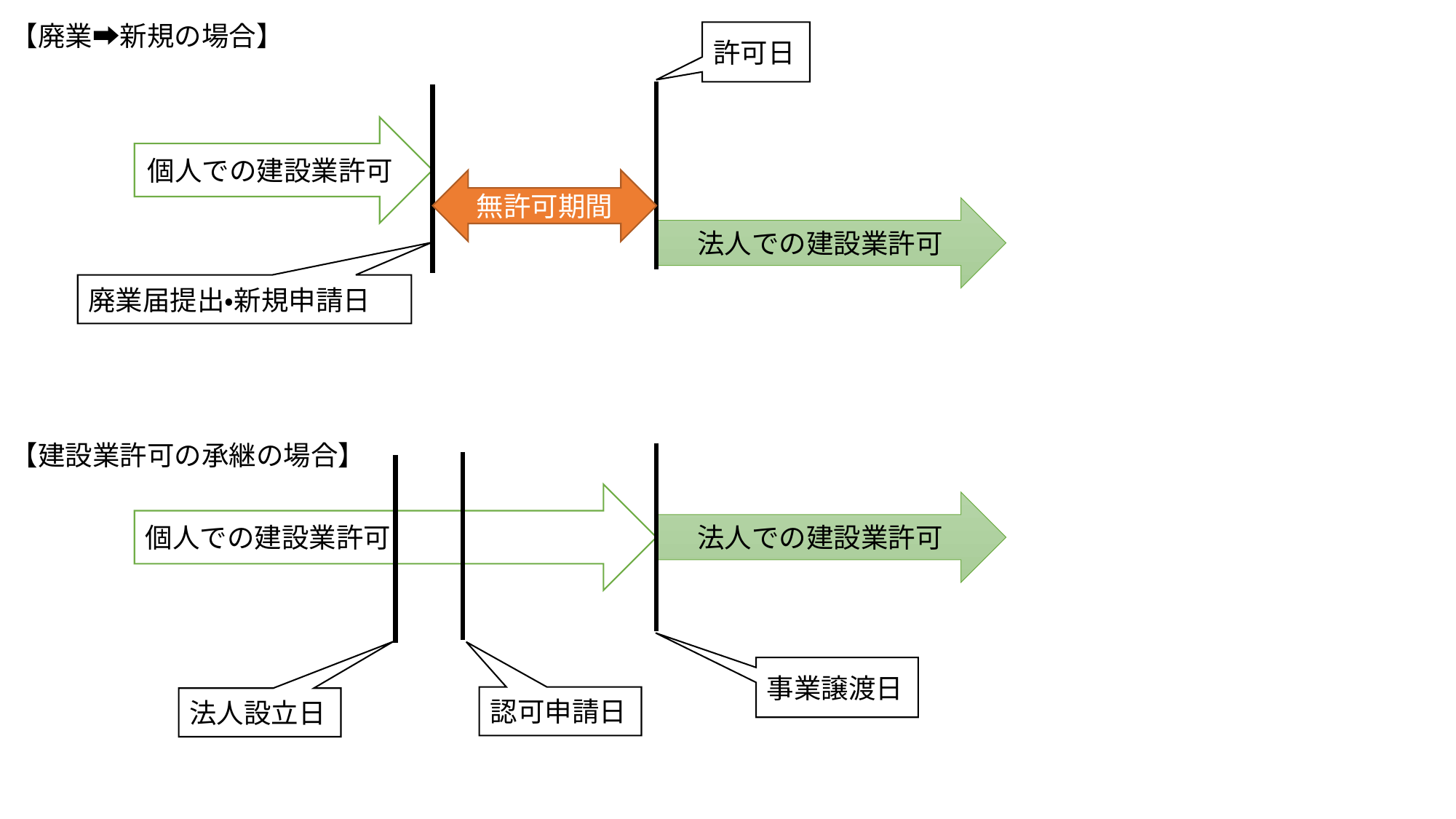

【廃業➡新規の場合】
許可日
個人での建設業許可
無許可期間
法人での建設業許可
廃業届提出・新規申請日
【建設業許可の承継の場合】
個人での建設業許可
法人での建設業許可
事業譲渡日
認可申請日
法人設立日